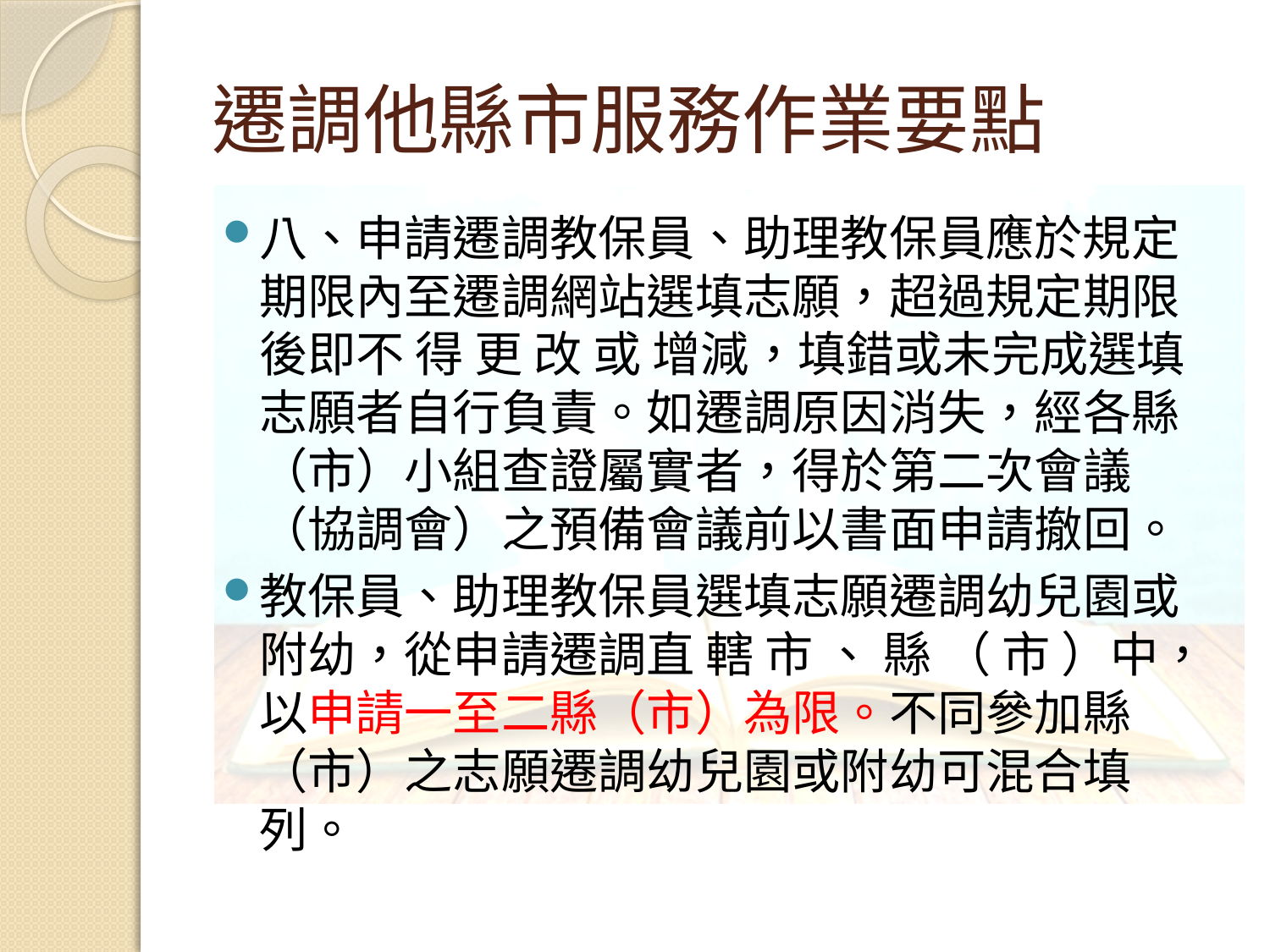

# 遷調他縣市服務作業要點
八、申請遷調教保員、助理教保員應於規定期限內至遷調網站選填志願，超過規定期限後即不 得 更 改 或 增減，填錯或未完成選填志願者自行負責。如遷調原因消失，經各縣（市）小組查證屬實者，得於第二次會議（協調會）之預備會議前以書面申請撤回。
教保員、助理教保員選填志願遷調幼兒園或附幼，從申請遷調直 轄 市 、 縣 （ 市 ）中，以申請一至二縣（市）為限。不同參加縣（市）之志願遷調幼兒園或附幼可混合填列。